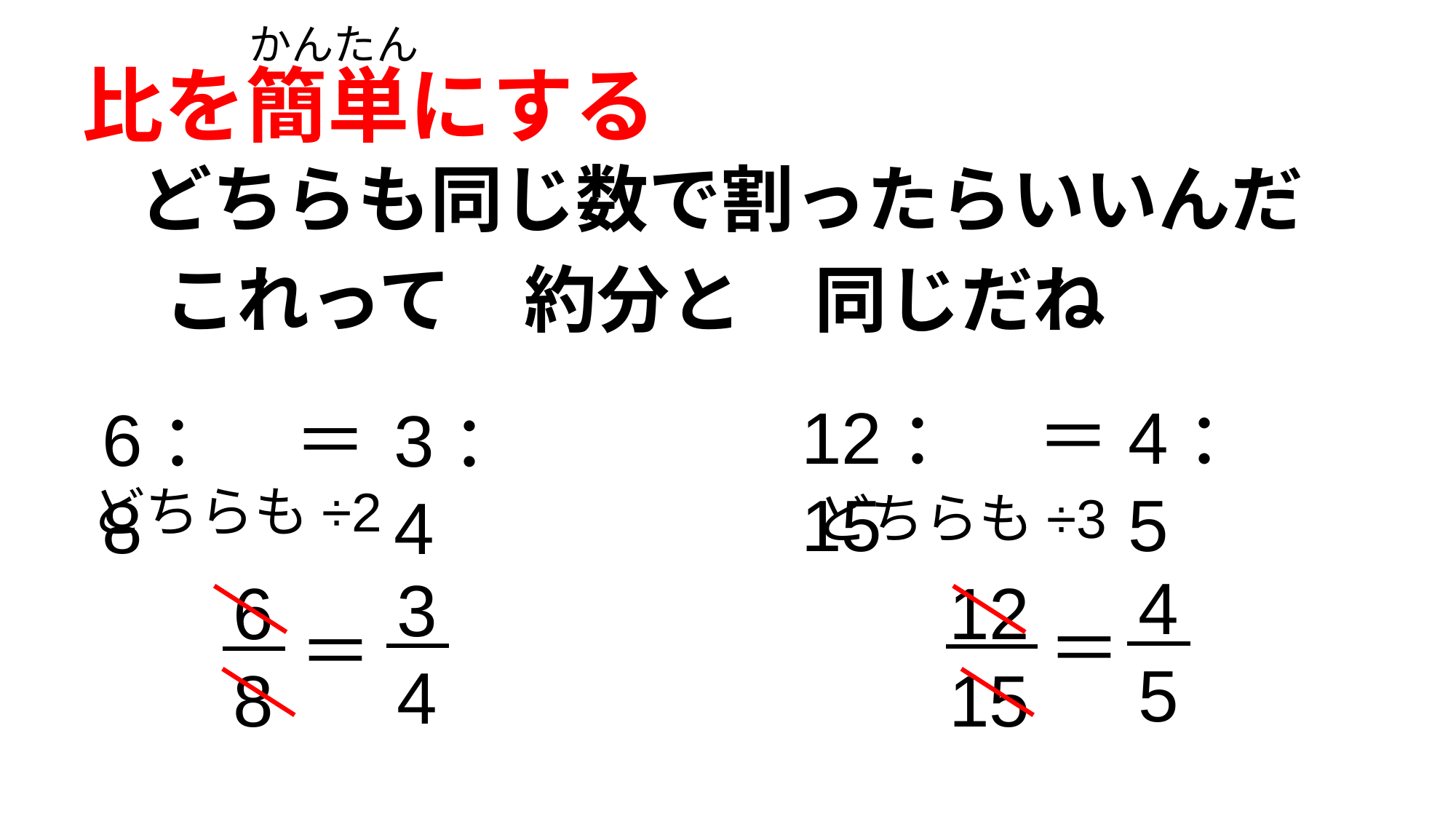

かんたん
比を簡単にする
どちらも同じ数で割ったらいいんだ
これって　約分と　同じだね
＝
12：15
4：5
＝
6：8
3：4
どちらも÷2
どちらも÷3
45
3
4
6
8
12
15
＝
＝